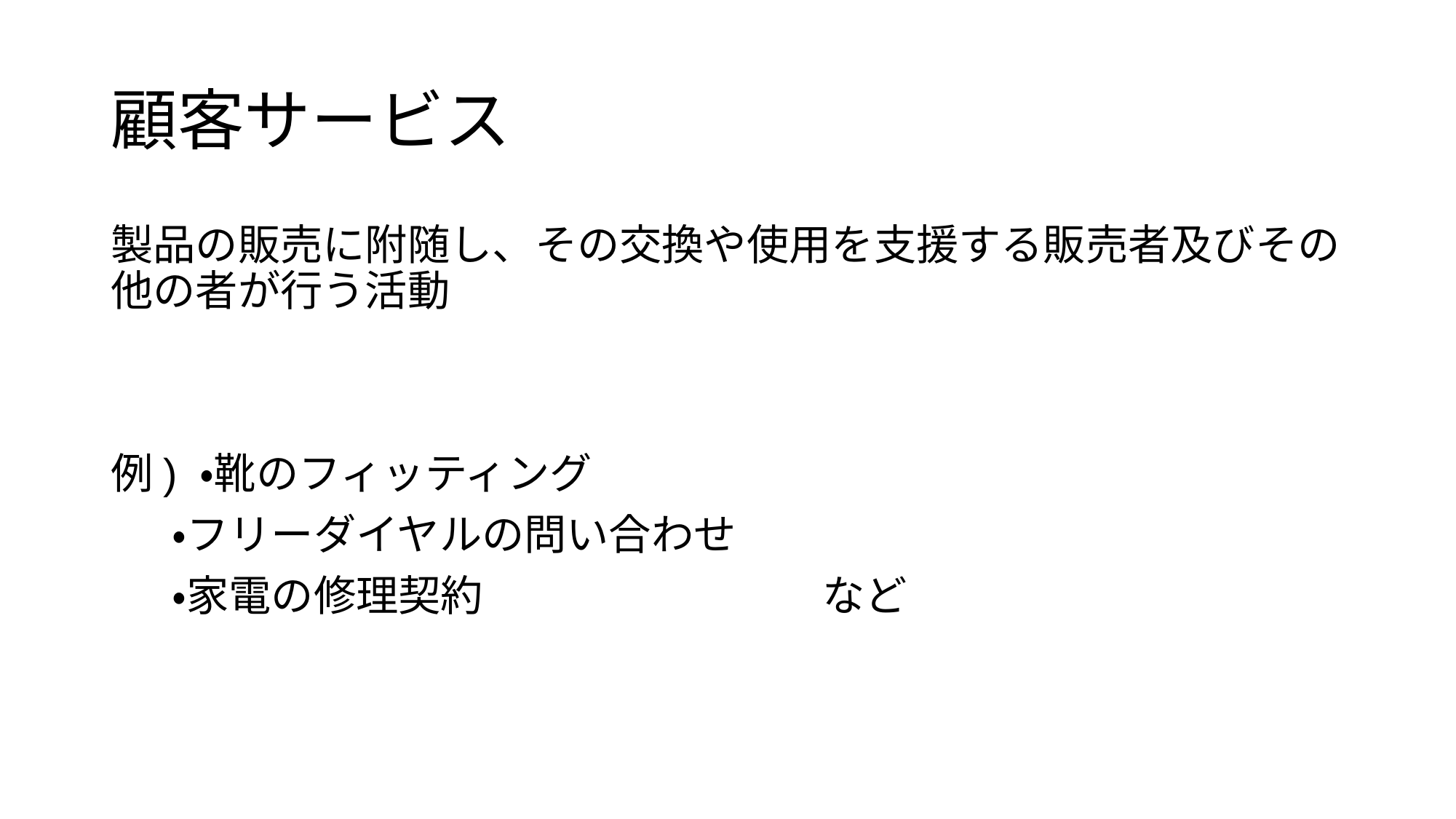

# 顧客サービス
製品の販売に附随し、その交換や使用を支援する販売者及びその他の者が行う活動

例) ・靴のフィッティング
　  ・フリーダイヤルの問い合わせ
　  ・家電の修理契約　　　　　　　　など